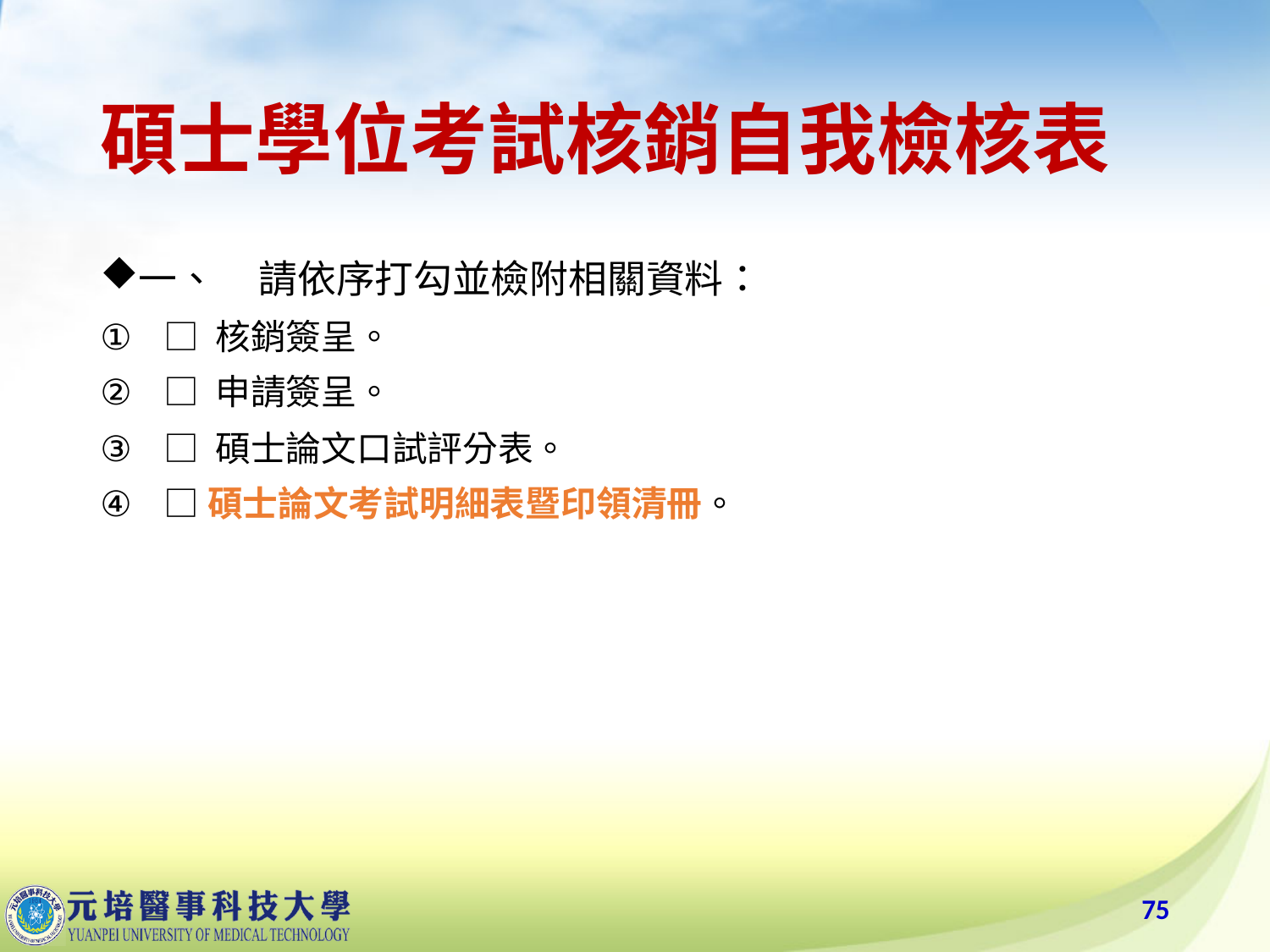

# 碩士學位考試核銷自我檢核表
一、	請依序打勾並檢附相關資料：
□ 核銷簽呈。
□ 申請簽呈。
□ 碩士論文口試評分表。
□碩士論文考試明細表暨印領清冊。

75